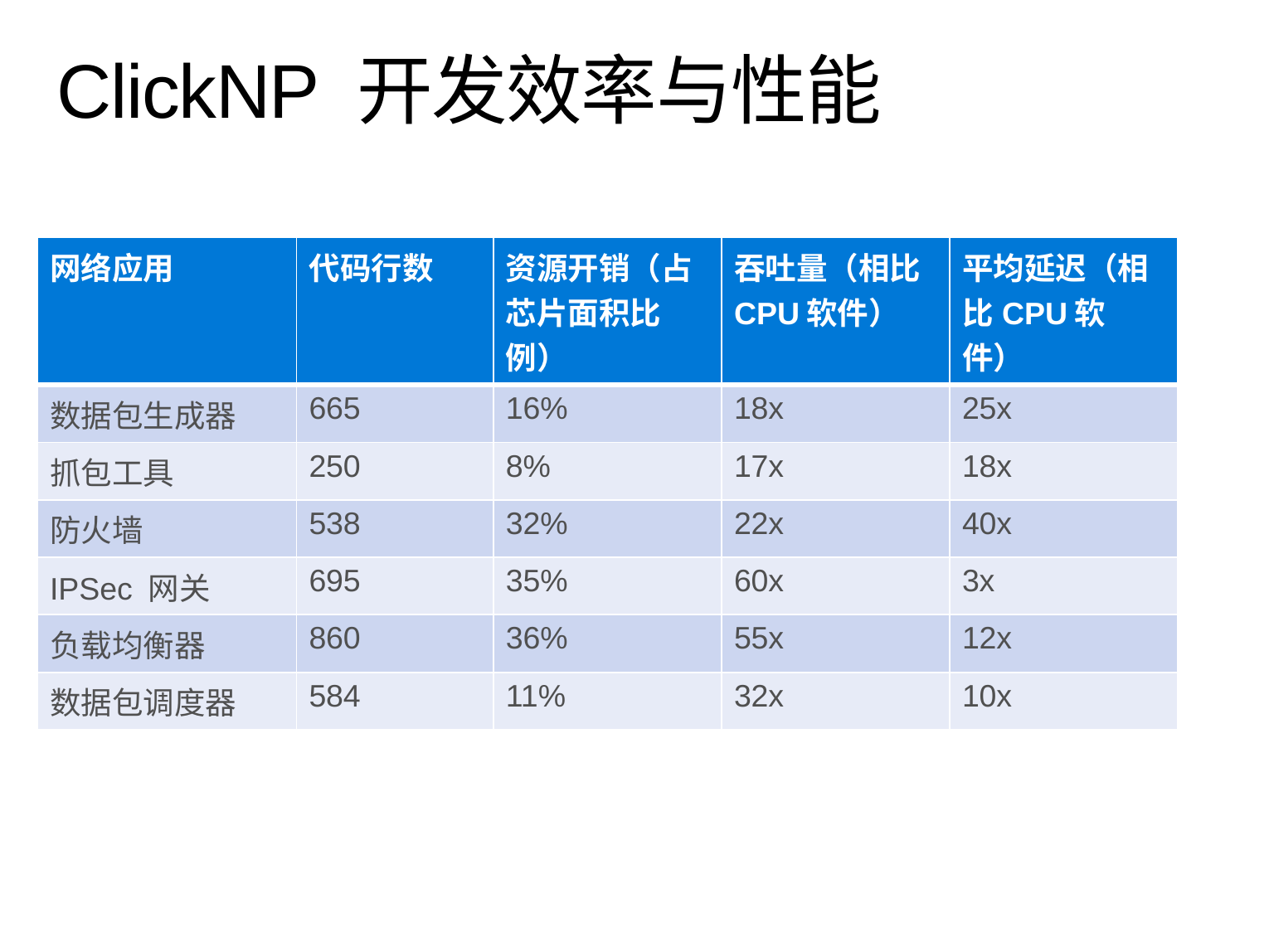

# ClickNP 开发效率与性能
| 网络应用 | 代码行数 | 资源开销（占芯片面积比例） | 吞吐量（相比CPU软件） | 平均延迟（相比CPU软件） |
| --- | --- | --- | --- | --- |
| 数据包生成器 | 665 | 16% | 18x | 25x |
| 抓包工具 | 250 | 8% | 17x | 18x |
| 防火墙 | 538 | 32% | 22x | 40x |
| IPSec 网关 | 695 | 35% | 60x | 3x |
| 负载均衡器 | 860 | 36% | 55x | 12x |
| 数据包调度器 | 584 | 11% | 32x | 10x |